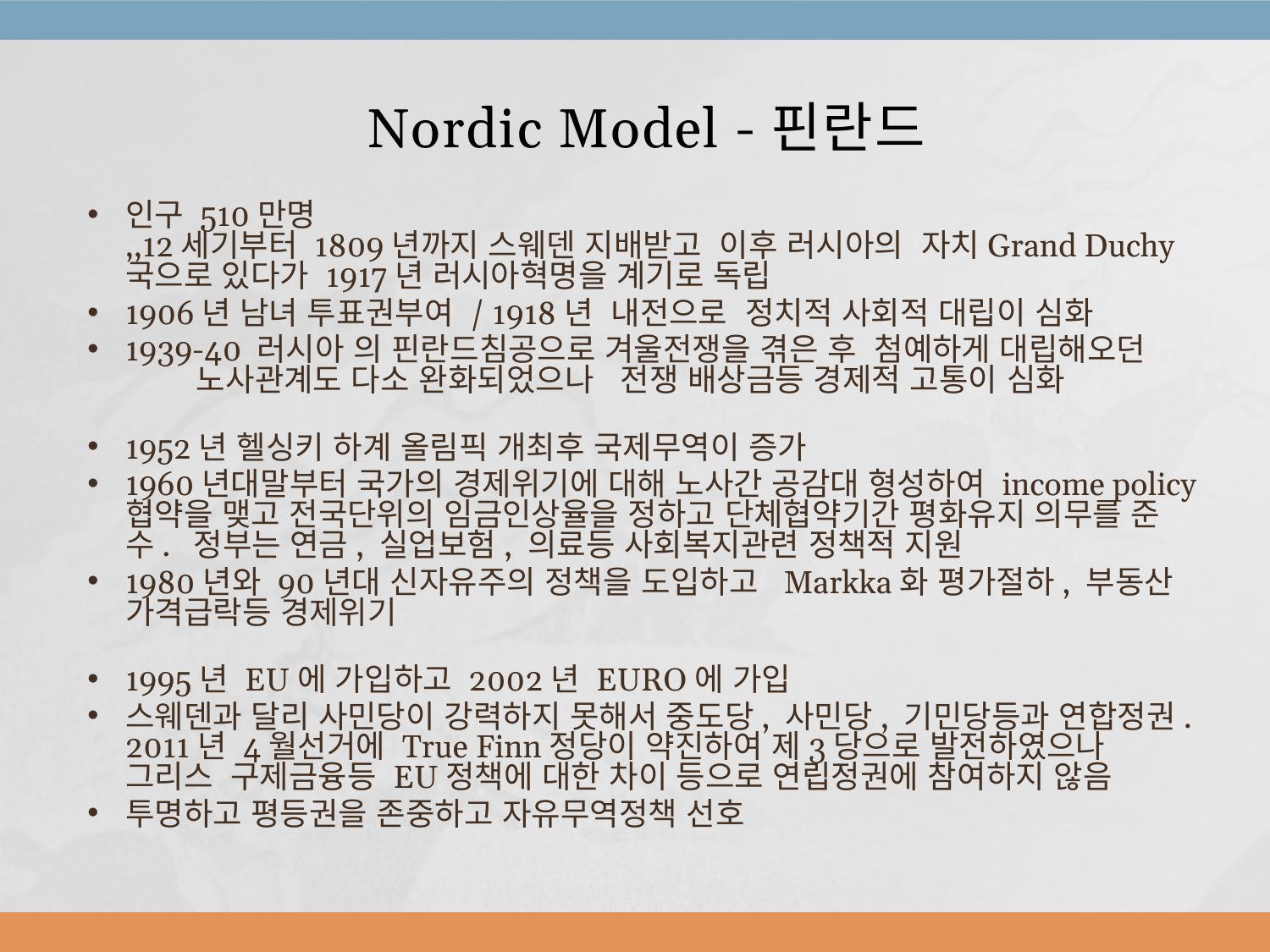

Nordic Model -핀란드
인구 510만명
,,12세기부터 1809년까지 스웨덴 지배받고  이후 러시아의  자치Grand Duchy국으로 있다가 1917년 러시아혁명을 계기로 독립
1906년 남녀 투표권부여 / 1918년  내전으로  정치적 사회적 대립이 심화
1939-40 러시아 의 핀란드침공으로 겨울전쟁을 겪은 후  첨예하게 대립해오던               노사관계도 다소 완화되었으나   전쟁 배상금등 경제적 고통이 심화
1952년 헬싱키 하계 올림픽 개최후 국제무역이 증가
1960년대말부터 국가의 경제위기에 대해 노사간 공감대 형성하여 income policy협약을 맺고 전국단위의 임금인상율을 정하고 단체협약기간 평화유지 의무를 준수.  정부는 연금, 실업보험, 의료등 사회복지관련 정책적 지원
1980년와 90년대 신자유주의 정책을 도입하고  Markka화 평가절하, 부동산 가격급락등 경제위기
1995년 EU에 가입하고 2002년 EURO에 가입
스웨덴과 달리 사민당이 강력하지 못해서 중도당, 사민당, 기민당등과 연합정권. 2011년 4월선거에 True Finn정당이 약진하여 제3당으로 발전하였으나
그리스  구제금융등 EU정책에 대한 차이 등으로 연립정권에 참여하지 않음
투명하고 평등권을 존중하고 자유무역정책 선호